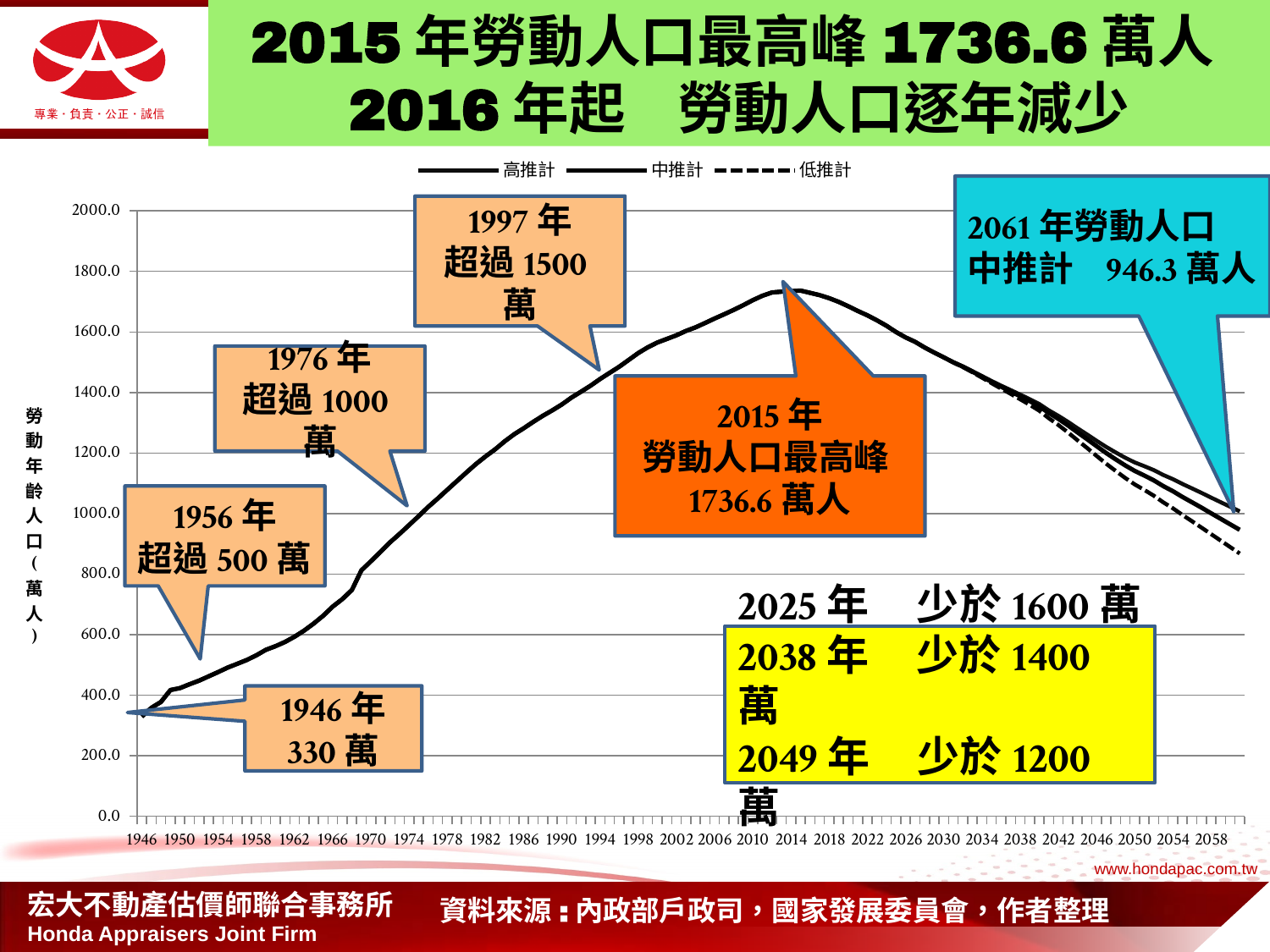

# 2015年勞動人口最高峰1736.6萬人2016年起    勞動人口逐年減少

### Chart

| Category | 高推計 | 中推計 | 低推計 |
|---|---|---|---|
| 1946 | 329.69 | 329.69 | 329.69 |
| 1947 | 358.35 | 358.35 | 358.35 |
| 1948 | 377.71 | 377.71 | 377.71 |
| 1949 | 417.16 | 417.16 | 417.16 |
| 1950 | 423.66 | 423.66 | 423.66 |
| 1951 | 436.37 | 436.37 | 436.37 |
| 1952 | 448.19 | 448.19 | 448.19 |
| 1953 | 462.44 | 462.44 | 462.44 |
| 1954 | 476.6 | 476.6 | 476.6 |
| 1955 | 491.4699999999997 | 491.4699999999997 | 491.4699999999997 |
| 1956 | 503.85 | 503.85 | 503.85 |
| 1957 | 516.51 | 516.51 | 516.51 |
| 1958 | 531.97 | 531.97 | 531.97 |
| 1959 | 550.0499999999994 | 550.0499999999994 | 550.0499999999994 |
| 1960 | 562.0 | 562.0 | 562.0 |
| 1961 | 575.9499999999995 | 575.9499999999995 | 575.9499999999995 |
| 1962 | 593.23 | 593.23 | 593.23 |
| 1963 | 613.48 | 613.48 | 613.48 |
| 1964 | 636.66 | 636.66 | 636.66 |
| 1965 | 662.65 | 662.65 | 662.65 |
| 1966 | 692.859999999998 | 692.859999999998 | 692.859999999998 |
| 1967 | 717.48 | 717.48 | 717.48 |
| 1968 | 747.359999999998 | 747.359999999998 | 747.359999999998 |
| 1969 | 812.47 | 812.47 | 812.47 |
| 1970 | 842.65 | 842.65 | 842.65 |
| 1971 | 873.58 | 873.58 | 873.58 |
| 1972 | 905.05 | 905.05 | 905.05 |
| 1973 | 933.04 | 933.04 | 933.04 |
| 1974 | 962.24 | 962.24 | 962.24 |
| 1975 | 991.74 | 991.74 | 991.74 |
| 1976 | 1022.1700000000005 | 1022.1700000000005 | 1022.1700000000005 |
| 1977 | 1049.97 | 1049.97 | 1049.97 |
| 1978 | 1078.8799999999999 | 1078.8799999999999 | 1078.8799999999999 |
| 1979 | 1107.46 | 1107.46 | 1107.46 |
| 1980 | 1136.06 | 1136.06 | 1136.06 |
| 1981 | 1163.6799999999998 | 1163.6799999999998 | 1163.6799999999998 |
| 1982 | 1188.82 | 1188.82 | 1188.82 |
| 1983 | 1212.1299999999999 | 1212.1299999999999 | 1212.1299999999999 |
| 1984 | 1238.53 | 1238.53 | 1238.53 |
| 1985 | 1262.06 | 1262.06 | 1262.06 |
| 1986 | 1281.99 | 1281.99 | 1281.99 |
| 1987 | 1303.1 | 1303.1 | 1303.1 |
| 1988 | 1322.97 | 1322.97 | 1322.97 |
| 1989 | 1341.21 | 1341.21 | 1341.21 |
| 1990 | 1360.73 | 1360.73 | 1360.73 |
| 1991 | 1383.33 | 1383.33 | 1383.33 |
| 1992 | 1402.51 | 1402.51 | 1402.51 |
| 1993 | 1422.49 | 1422.49 | 1422.49 |
| 1994 | 1444.59 | 1444.59 | 1444.59 |
| 1995 | 1465.03 | 1465.03 | 1465.03 |
| 1996 | 1485.1299999999999 | 1485.1299999999999 | 1485.1299999999999 |
| 1997 | 1507.6499999999999 | 1507.6499999999999 | 1507.6499999999999 |
| 1998 | 1530.3 | 1530.3 | 1530.3 |
| 1999 | 1549.23 | 1549.23 | 1549.23 |
| 2000 | 1565.23 | 1565.23 | 1565.23 |
| 2001 | 1577.03 | 1577.03 | 1577.03 |
| 2002 | 1589.06 | 1589.06 | 1589.06 |
| 2003 | 1603.52 | 1603.52 | 1603.52 |
| 2004 | 1615.1599999999999 | 1615.1599999999999 | 1615.1599999999999 |
| 2005 | 1629.45 | 1629.45 | 1629.45 |
| 2006 | 1644.3899999999999 | 1644.3899999999999 | 1644.3899999999999 |
| 2007 | 1658.46 | 1658.46 | 1658.46 |
| 2008 | 1672.96 | 1672.96 | 1672.96 |
| 2009 | 1688.41 | 1688.41 | 1688.41 |
| 2010 | 1704.99 | 1704.99 | 1704.99 |
| 2011 | 1719.49 | 1719.49 | 1719.49 |
| 2012 | 1730.4 | 1730.4 | 1730.4 |
| 2013 | 1733.25 | 1733.25 | 1733.25 |
| 2014 | 1734.78 | 1734.78 | 1734.78 |
| 2015 | 1736.57 | 1736.57 | 1736.57 |
| 2016 | 1729.1799999999998 | 1729.1799999999998 | 1729.1799999999998 |
| 2017 | 1721.687 | 1721.687 | 1721.687 |
| 2018 | 1711.5387 | 1711.5387 | 1711.5387 |
| 2019 | 1699.428 | 1699.428 | 1699.428 |
| 2020 | 1684.7471 | 1684.7471 | 1684.7471 |
| 2021 | 1669.3047 | 1669.3047 | 1669.3047 |
| 2022 | 1654.9479000000001 | 1654.9479000000001 | 1654.9479000000001 |
| 2023 | 1638.3931999999998 | 1638.3931999999998 | 1638.3931999999998 |
| 2024 | 1620.5014999999999 | 1620.5014999999999 | 1620.5014999999999 |
| 2025 | 1599.8102999999999 | 1599.8102999999999 | 1599.8102999999999 |
| 2026 | 1582.0625 | 1582.0625 | 1582.0625 |
| 2027 | 1567.5175 | 1567.5175 | 1567.5175 |
| 2028 | 1548.5856 | 1548.5856 | 1548.5856 |
| 2029 | 1531.9461000000001 | 1531.9461000000001 | 1531.9461000000001 |
| 2030 | 1516.1397000000002 | 1516.1397000000002 | 1516.1397000000002 |
| 2031 | 1500.2377000000001 | 1499.7374 | 1499.2399 |
| 2032 | 1486.3610999999999 | 1485.3232999999998 | 1484.1698 |
| 2033 | 1470.5892999999999 | 1468.9893 | 1467.0081 |
| 2034 | 1454.4937 | 1452.2786 | 1449.1878000000002 |
| 2035 | 1438.3018 | 1435.4156000000105 | 1430.947700000001 |
| 2036 | 1422.8389 | 1419.2141 | 1413.1163999999999 |
| 2037 | 1408.176 | 1403.7336 | 1395.7683000000002 |
| 2038 | 1393.2611000000002 | 1387.9384 | 1377.8934999999876 |
| 2039 | 1378.031 | 1371.7384 | 1359.4233 |
| 2040 | 1362.1432999999897 | 1354.7531 | 1339.981 |
| 2041 | 1341.1410999999998 | 1332.5031999999999 | 1315.0887 |
| 2042 | 1323.0807 | 1313.0282 | 1292.8339999999998 |
| 2043 | 1303.1596 | 1291.4917 | 1268.3976 |
| 2044 | 1282.0774999999999 | 1268.5991 | 1242.5265 |
| 2045 | 1261.6671 | 1246.1721999999904 | 1217.0596 |
| 2046 | 1240.6980999999998 | 1222.9839 | 1190.8067 |
| 2047 | 1220.514 | 1200.40570000001 | 1165.1266 |
| 2048 | 1202.1239999999998 | 1179.4711 | 1141.0854 |
| 2049 | 1184.6187 | 1159.3036 | 1117.8109 |
| 2050 | 1169.1948999999897 | 1141.1281 | 1096.5669 |
| 2051 | 1156.8648999999998 | 1125.9798 | 1078.3871 |
| 2052 | 1143.6831999999895 | 1109.91 | 1059.293 |
| 2053 | 1127.5091 | 1090.7857000000001 | 1037.1375 |
| 2054 | 1113.90660000001 | 1074.1829999999998 | 1017.4939000000005 |
| 2055 | 1097.9725 | 1055.2042 | 995.4630999999995 |
| 2056 | 1083.3391 | 1037.5011 | 974.6876 |
| 2057 | 1068.4671 | 1019.5691999999979 | 953.6990000000005 |
| 2058 | 1052.998 | 1001.0450000000001 | 932.1229 |
| 2059 | 1037.8608 | 982.845099999998 | 910.8637000000001 |
| 2060 | 1022.5620999999974 | 964.4790999999999 | 889.4254000000001 |
| 2061 | 1007.4947000000005 | 946.3352999999975 | 868.1886000000005 |
2061年勞動人口
中推計   946.3萬人
1997年
超過1500萬
1976年
超過1000萬
2015年
勞動人口最高峰1736.6萬人
1956年
超過500萬
2025年     少於1600萬
2038年     少於1400萬
2049年     少於1200萬
1946年
330萬
資料來源:內政部戶政司，國家發展委員會，作者整理